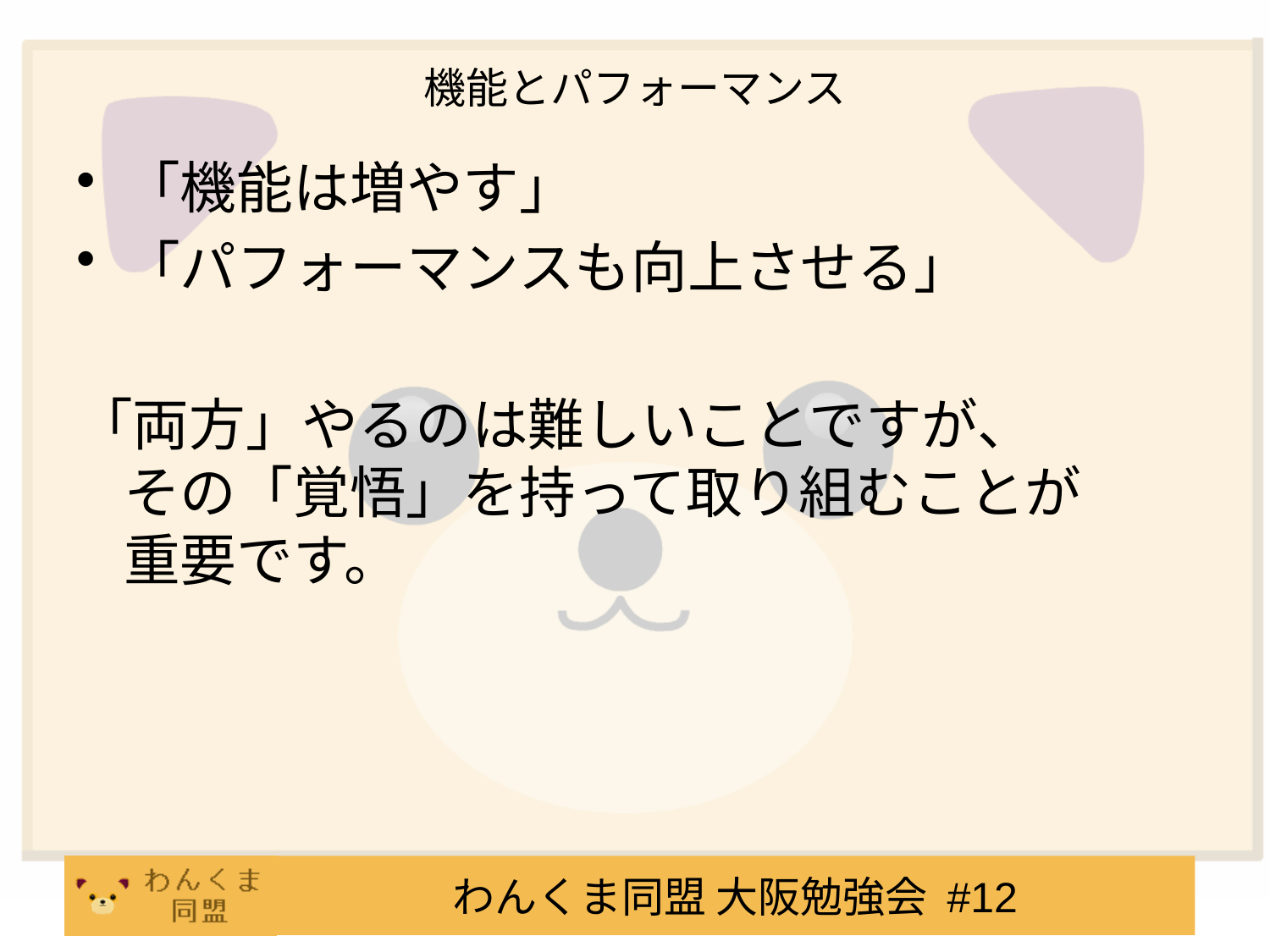

# 機能とパフォーマンス
「機能は増やす」
「パフォーマンスも向上させる」

「両方」やるのは難しいことですが、
その「覚悟」を持って取り組むことが
重要です。